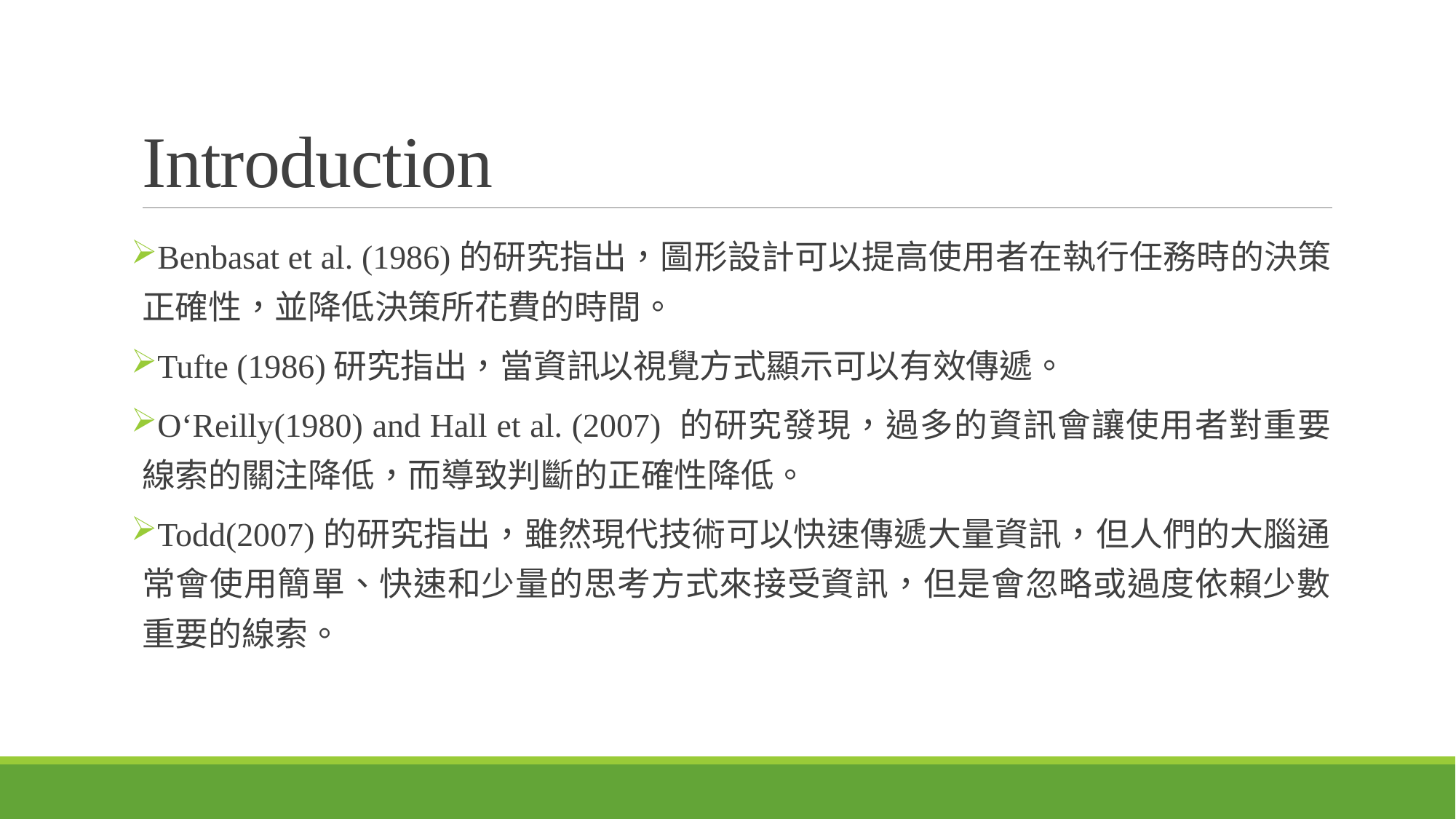

# Introduction
Benbasat et al. (1986)的研究指出，圖形設計可以提高使用者在執行任務時的決策正確性，並降低決策所花費的時間。
Tufte (1986)研究指出，當資訊以視覺方式顯示可以有效傳遞。
O‘Reilly(1980) and Hall et al. (2007) 的研究發現，過多的資訊會讓使用者對重要線索的關注降低，而導致判斷的正確性降低。
Todd(2007)的研究指出，雖然現代技術可以快速傳遞大量資訊，但人們的大腦通常會使用簡單、快速和少量的思考方式來接受資訊，但是會忽略或過度依賴少數重要的線索。